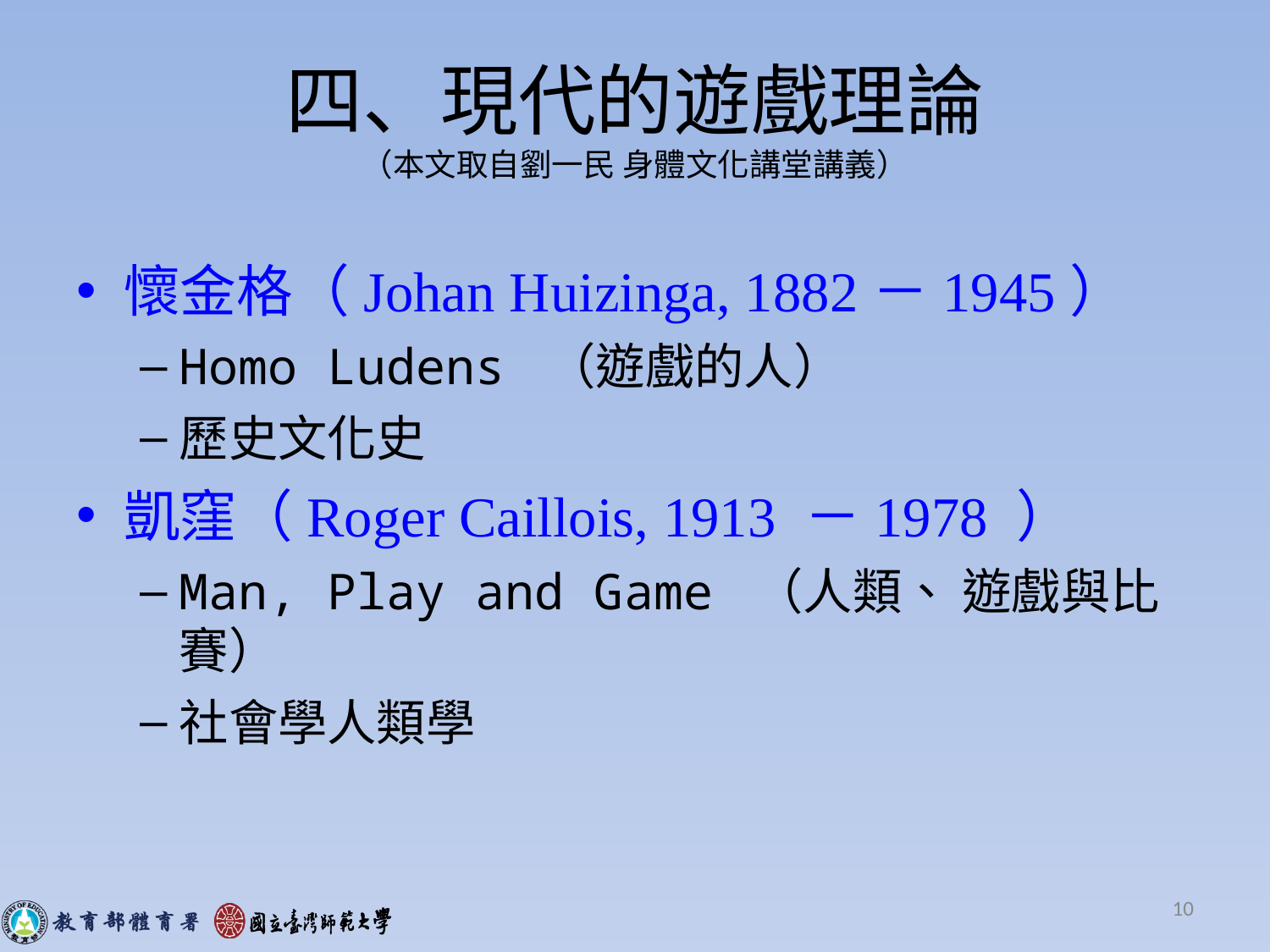

# 四、現代的遊戲理論 （本文取自劉一民 身體文化講堂講義）
懷金格（Johan Huizinga, 1882－1945）
Homo Ludens （遊戲的人）
歷史文化史
凱窪（Roger Caillois, 1913 －1978 ）
Man, Play and Game （人類、 遊戲與比賽）
社會學人類學
10